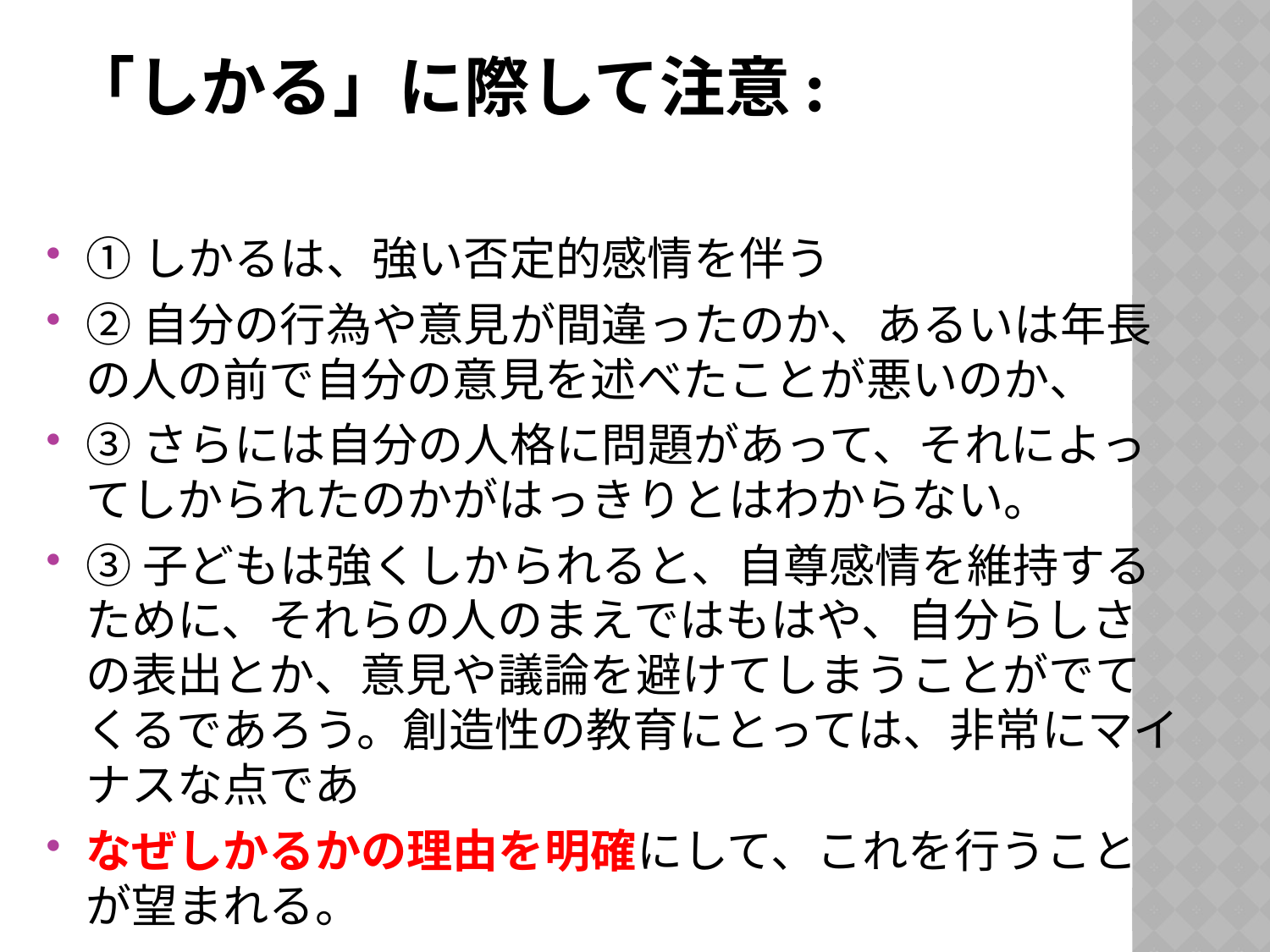

# 「しかる」に際して注意:
①しかるは、強い否定的感情を伴う
②自分の行為や意見が間違ったのか、あるいは年長の人の前で自分の意見を述べたことが悪いのか、
③さらには自分の人格に問題があって、それによってしかられたのかがはっきりとはわからない。
③子どもは強くしかられると、自尊感情を維持するために、それらの人のまえではもはや、自分らしさの表出とか、意見や議論を避けてしまうことがでてくるであろう。創造性の教育にとっては、非常にマイナスな点であ
なぜしかるかの理由を明確にして、これを行うことが望まれる。